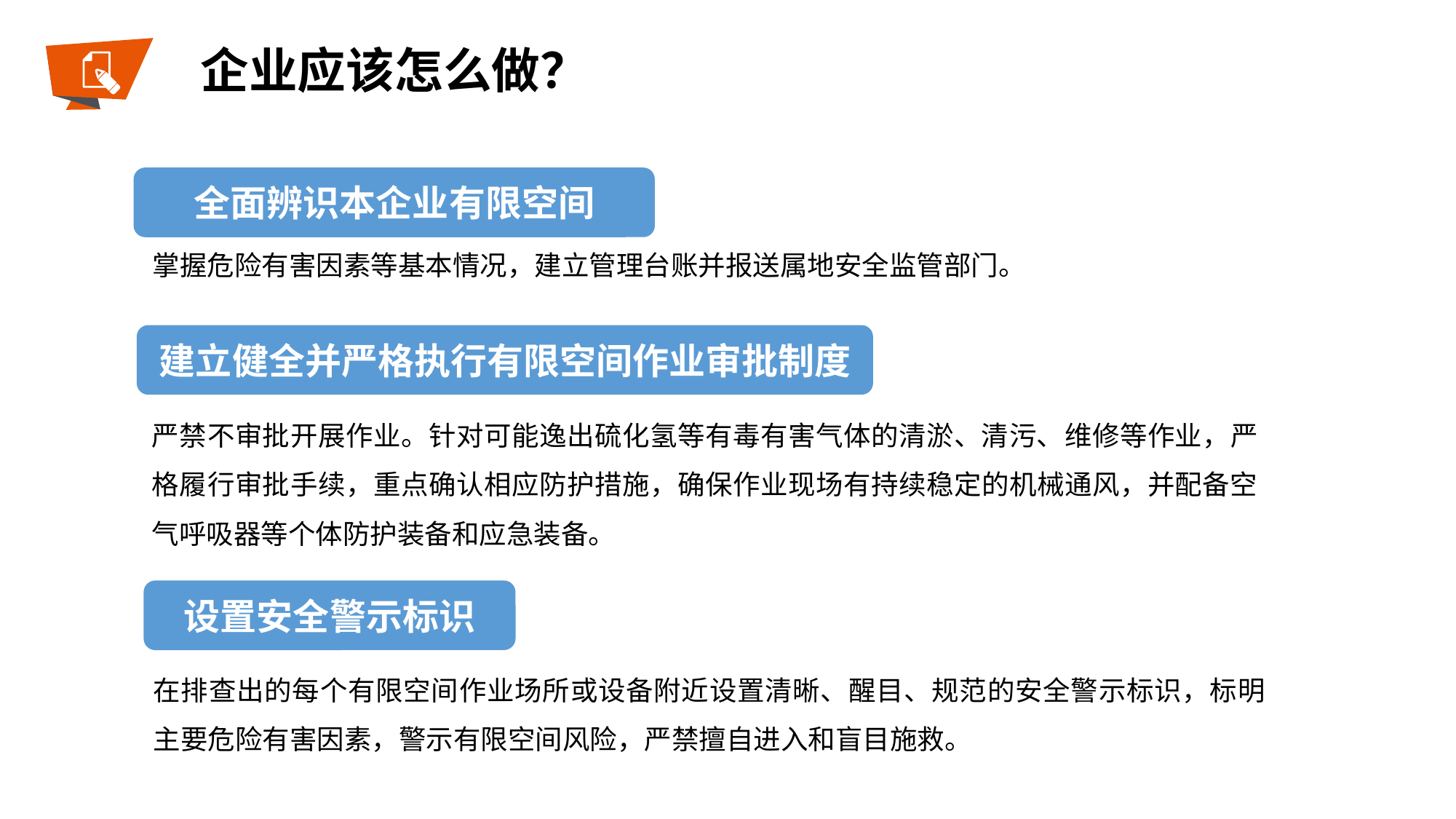

企业应该怎么做？

全面辨识本企业有限空间
掌握危险有害因素等基本情况，建立管理台账并报送属地安全监管部门。
建立健全并严格执行有限空间作业审批制度
严禁不审批开展作业。针对可能逸出硫化氢等有毒有害气体的清淤、清污、维修等作业，严格履行审批手续，重点确认相应防护措施，确保作业现场有持续稳定的机械通风，并配备空气呼吸器等个体防护装备和应急装备。
设置安全警示标识
在排查出的每个有限空间作业场所或设备附近设置清晰、醒目、规范的安全警示标识，标明主要危险有害因素，警示有限空间风险，严禁擅自进入和盲目施救。